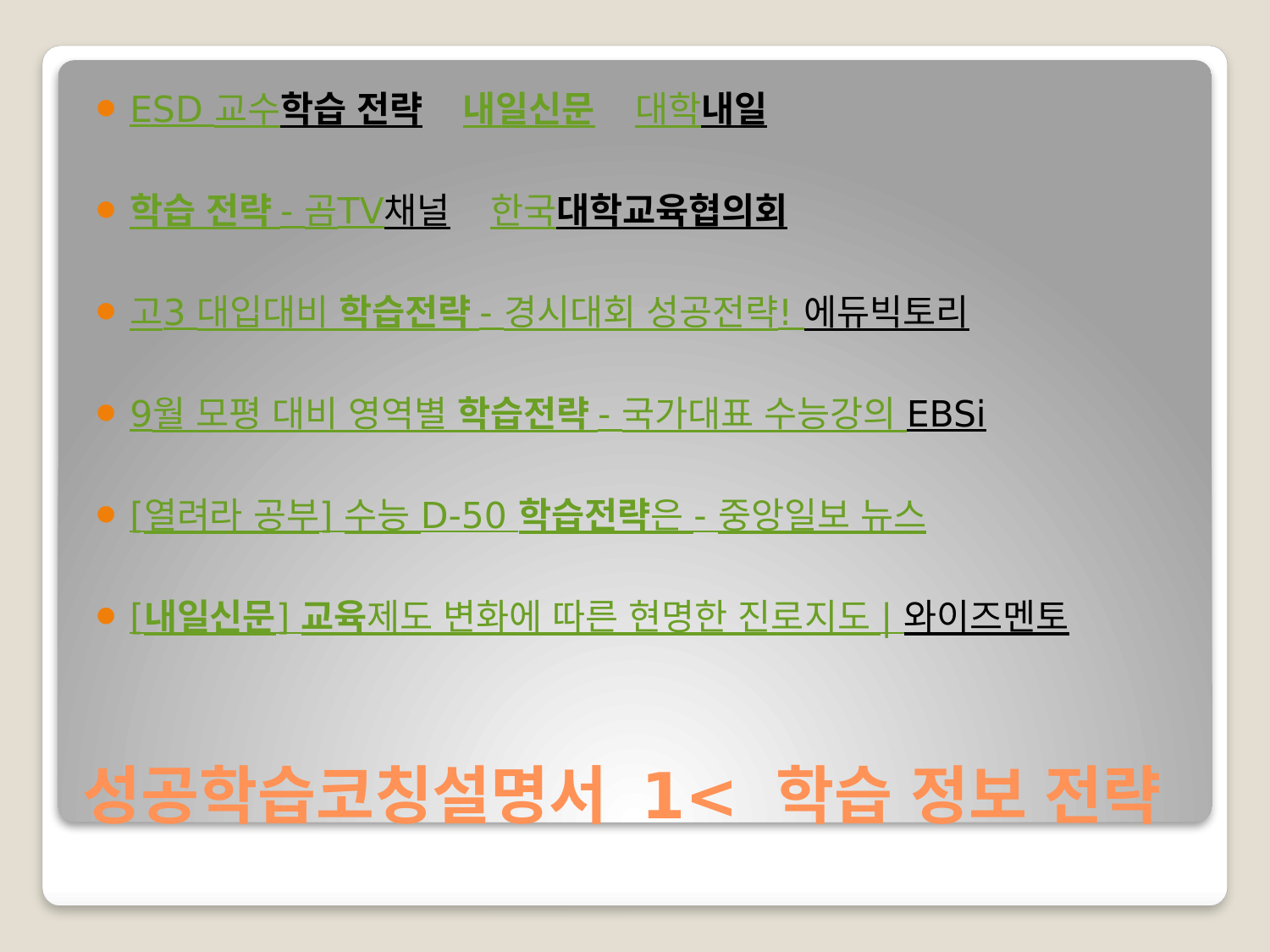

ESD 교수학습 전략     내일신문     대학내일

학습 전략 - 곰TV채널     한국대학교육협의회

고3 대입대비 학습전략 - 경시대회 성공전략! 에듀빅토리

9월 모평 대비 영역별 학습전략 - 국가대표 수능강의 EBSi

[열려라 공부] 수능 D-50 학습전략은 - 중앙일보 뉴스

[내일신문] 교육제도 변화에 따른 현명한 진로지도 | 와이즈멘토
# 성공학습코칭설명서 1< 학습 정보 전략